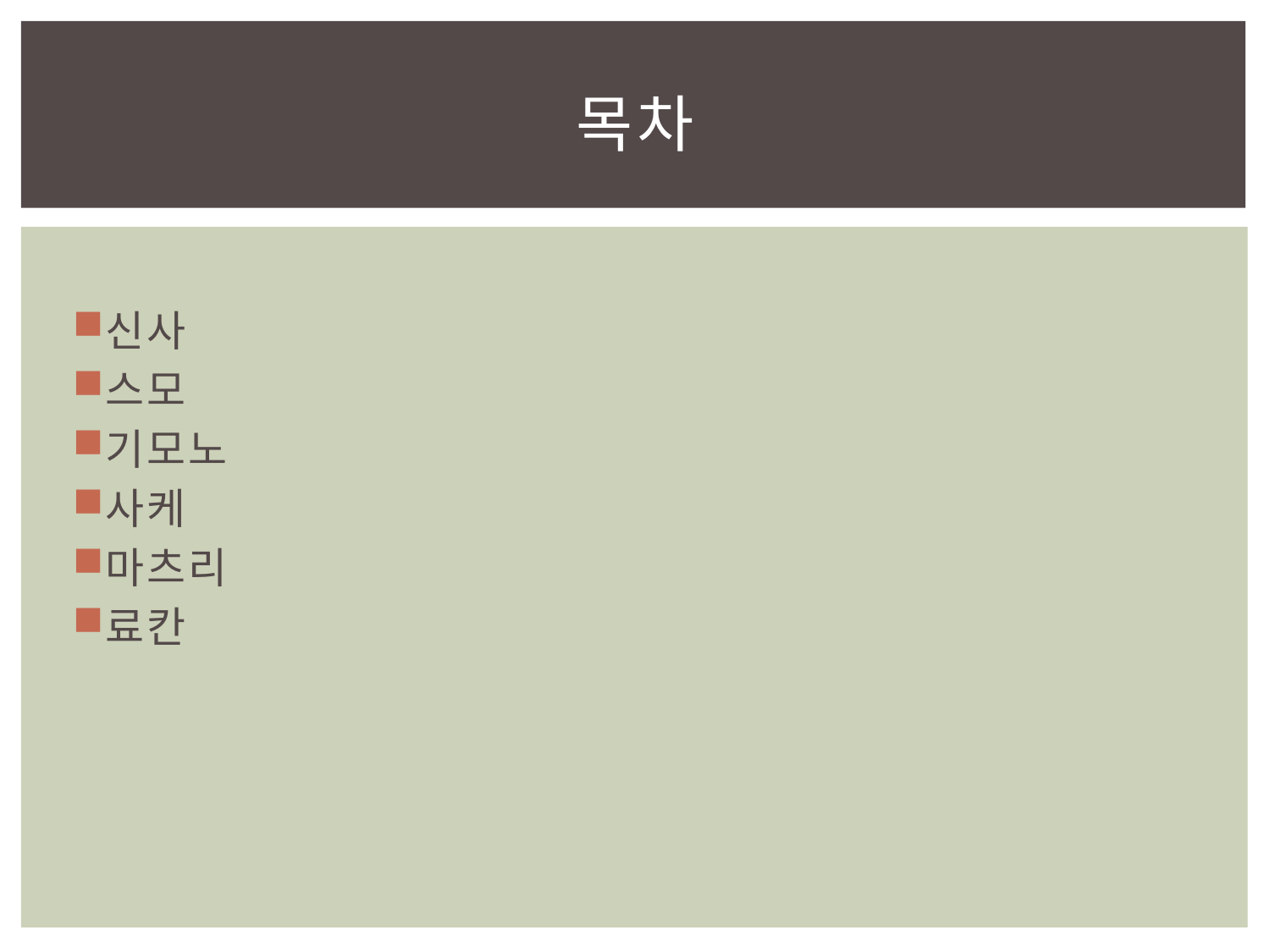

# 목차

신사
스모
기모노
사케
마츠리
료칸